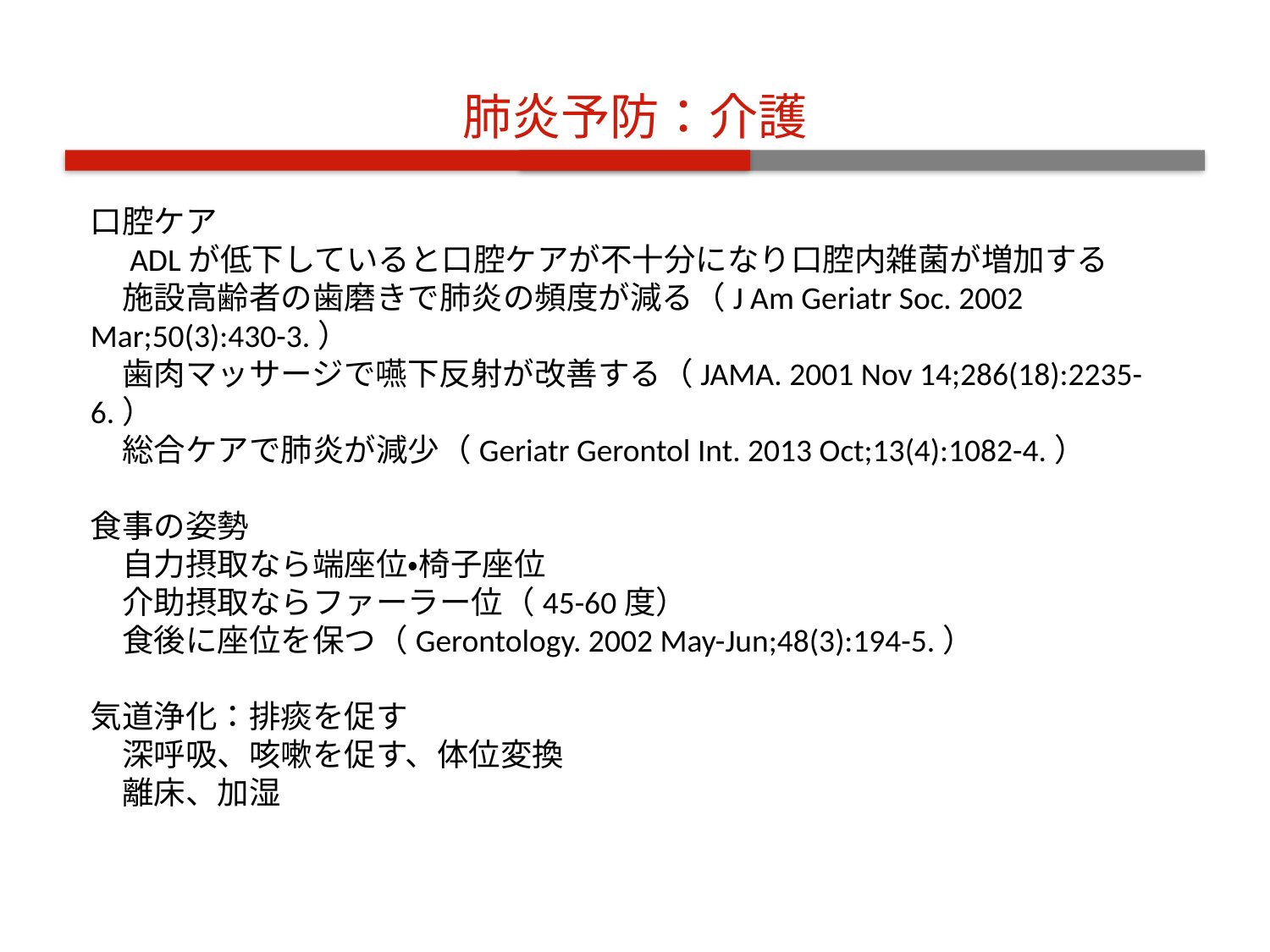

肺炎予防：介護

口腔ケア
　ADLが低下していると口腔ケアが不十分になり口腔内雑菌が増加する
　施設高齢者の歯磨きで肺炎の頻度が減る（J Am Geriatr Soc. 2002 Mar;50(3):430-3.）
　歯肉マッサージで嚥下反射が改善する（JAMA. 2001 Nov 14;286(18):2235-6.）
　総合ケアで肺炎が減少（Geriatr Gerontol Int. 2013 Oct;13(4):1082-4.）

食事の姿勢
　自力摂取なら端座位・椅子座位
　介助摂取ならファーラー位（45-60度）
　食後に座位を保つ（Gerontology. 2002 May-Jun;48(3):194-5.）

気道浄化：排痰を促す
　深呼吸、咳嗽を促す、体位変換
　離床、加湿